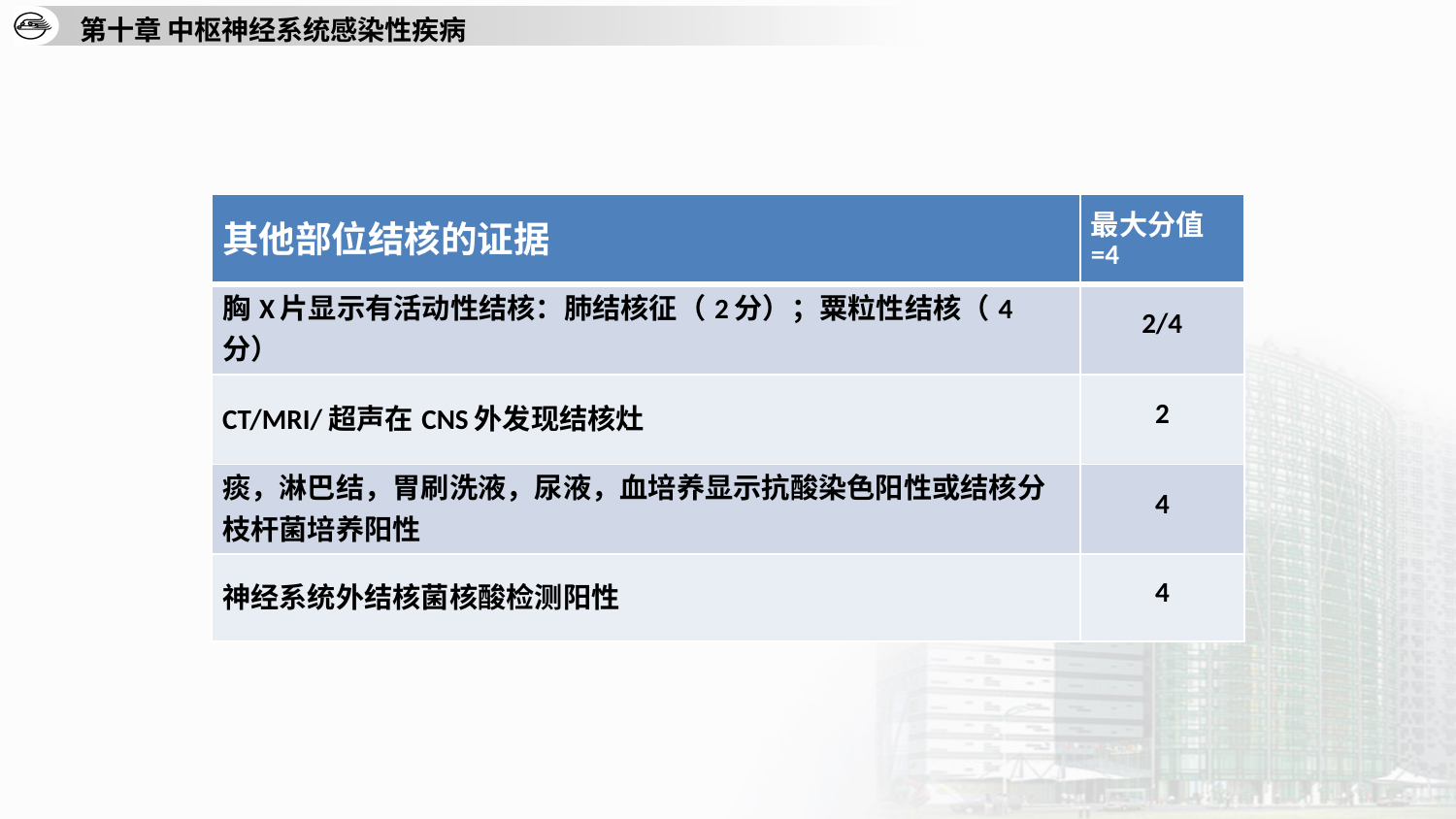

| 其他部位结核的证据 | 最大分值=4 |
| --- | --- |
| 胸X片显示有活动性结核：肺结核征（2分）；粟粒性结核（4分） | 2/4 |
| CT/MRI/超声在CNS外发现结核灶 | 2 |
| 痰，淋巴结，胃刷洗液，尿液，血培养显示抗酸染色阳性或结核分枝杆菌培养阳性 | 4 |
| 神经系统外结核菌核酸检测阳性 | 4 |